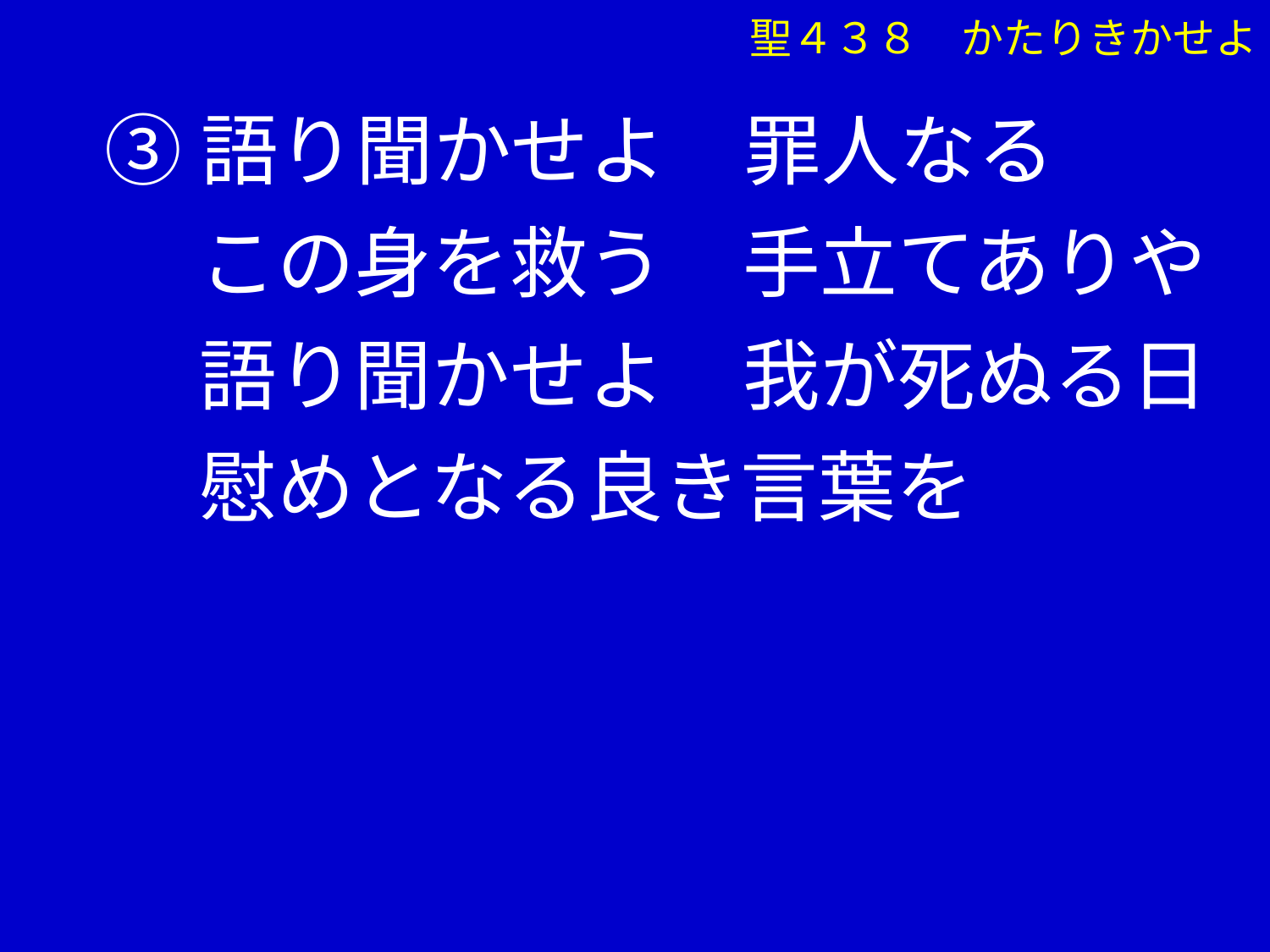

③語り聞かせよ　罪人なる
　 この身を救う　手立てありや
　 語り聞かせよ　我が死ぬる日
　 慰めとなる良き言葉を

聖４３８　かたりきかせよ